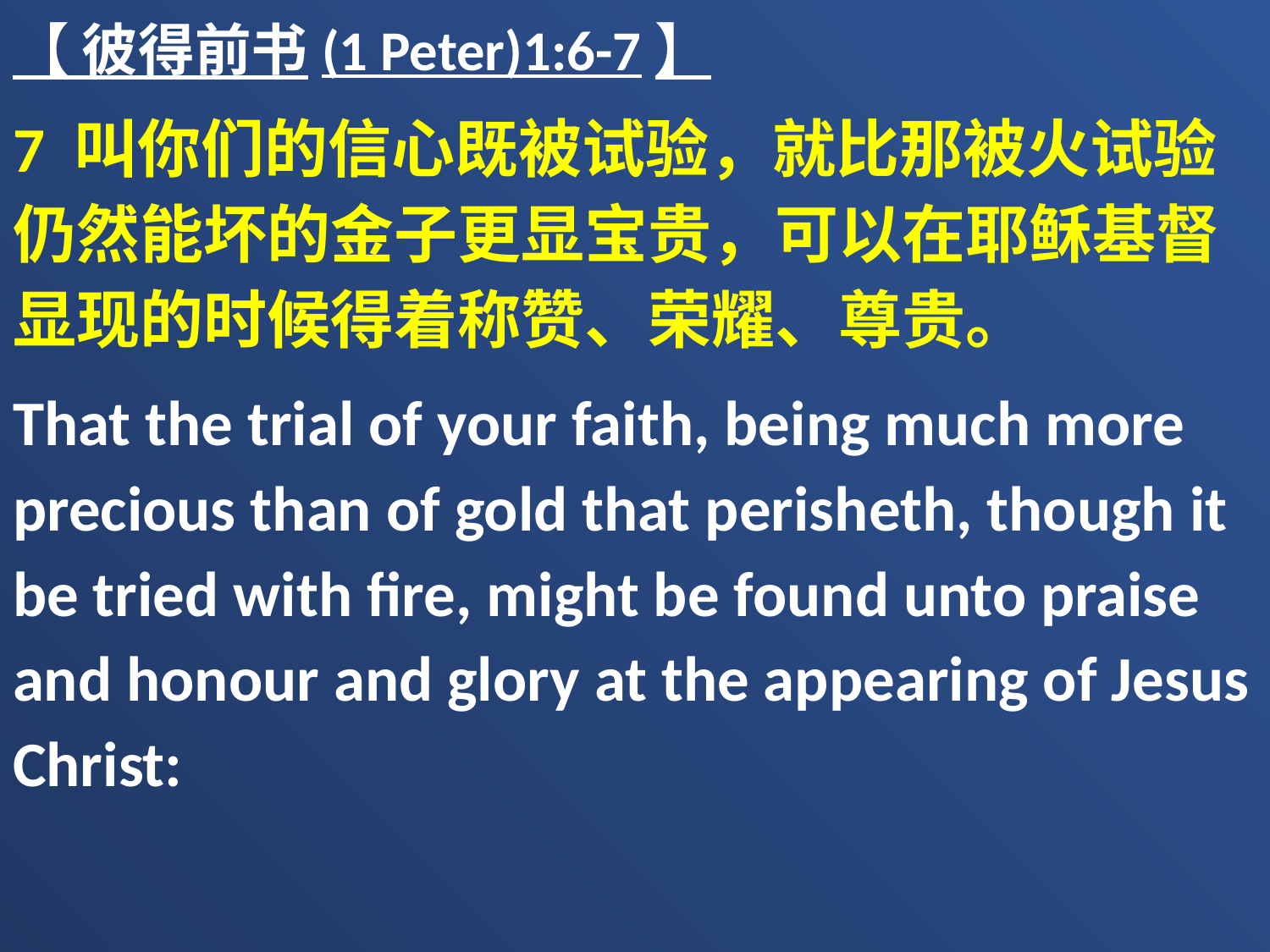

【 彼得前书(1 Peter)1:6-7】
7 叫你们的信心既被试验，就比那被火试验仍然能坏的金子更显宝贵，可以在耶稣基督显现的时候得着称赞、荣耀、尊贵。
That the trial of your faith, being much more precious than of gold that perisheth, though it be tried with fire, might be found unto praise and honour and glory at the appearing of Jesus Christ: